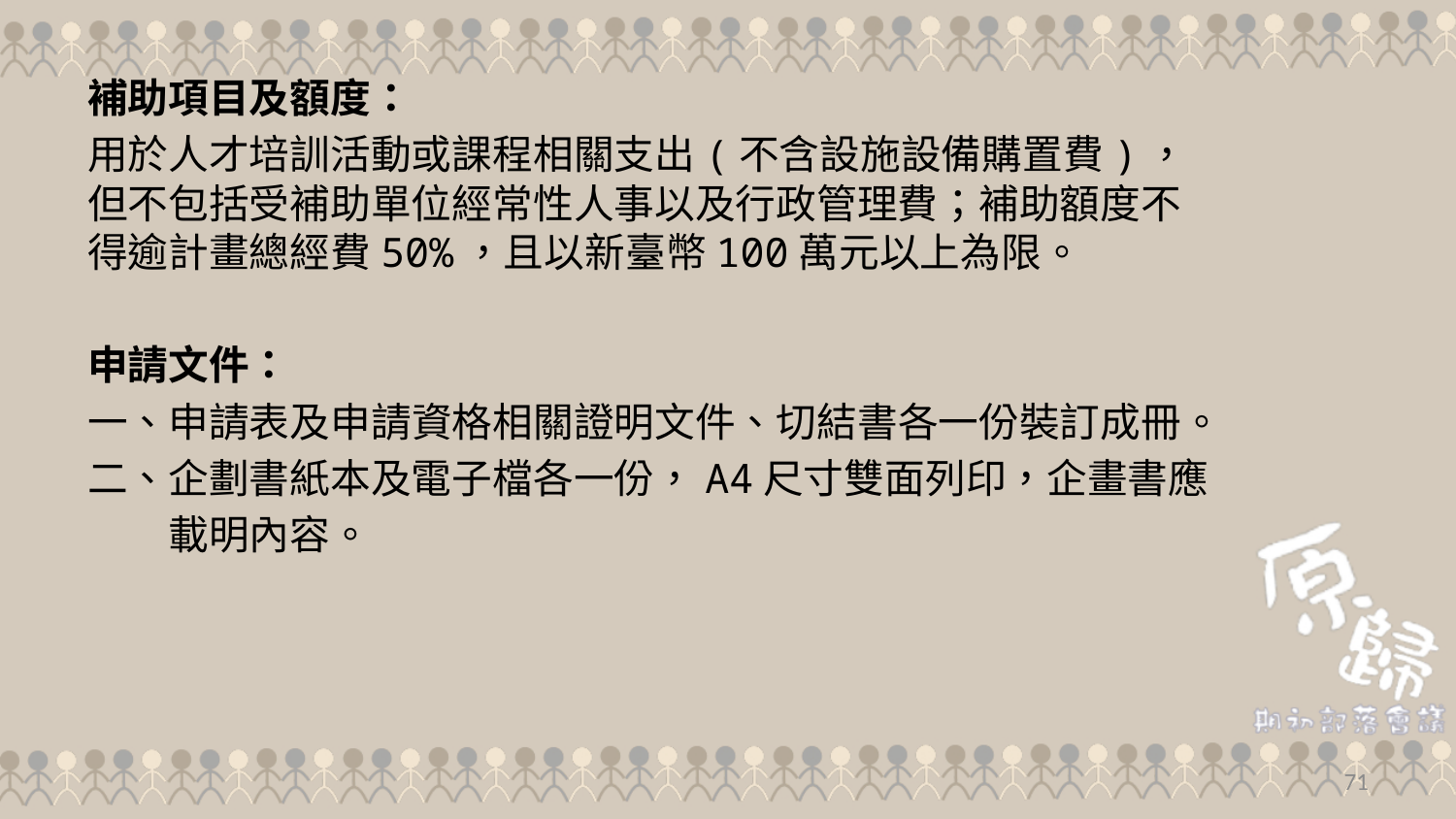

補助項目及額度：
用於人才培訓活動或課程相關支出(不含設施設備購置費)，但不包括受補助單位經常性人事以及行政管理費；補助額度不得逾計畫總經費50%，且以新臺幣100萬元以上為限。

申請文件：
一、申請表及申請資格相關證明文件、切結書各一份裝訂成冊。
二、企劃書紙本及電子檔各一份，A4尺寸雙面列印，企畫書應
　　載明內容。
71